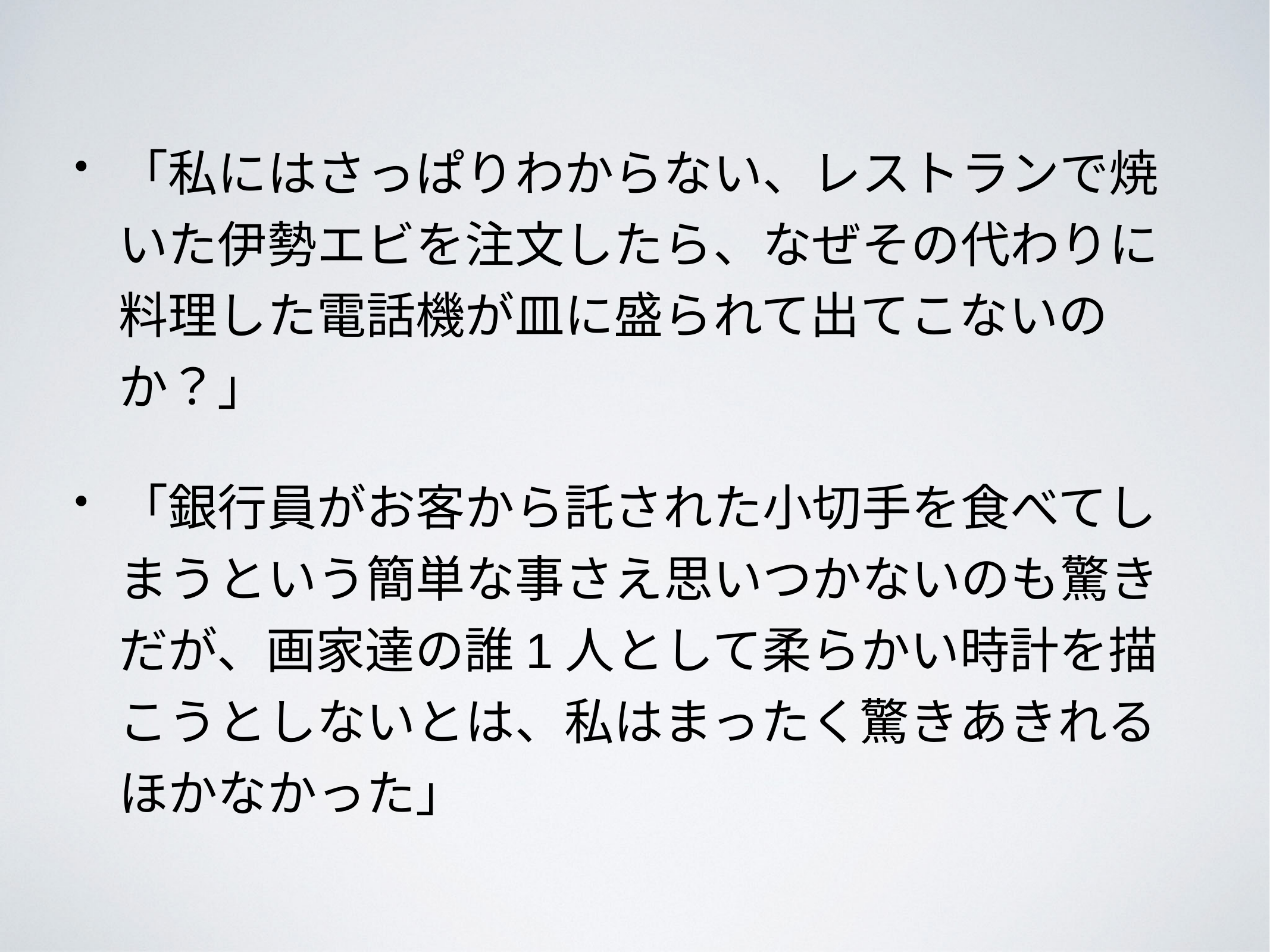

「私にはさっぱりわからない、レストランで焼いた伊勢エビを注文したら、なぜその代わりに料理した電話機が皿に盛られて出てこないのか？」
「銀行員がお客から託された小切手を食べてしまうという簡単な事さえ思いつかないのも驚きだが、画家達の誰1人として柔らかい時計を描こうとしないとは、私はまったく驚きあきれるほかなかった」